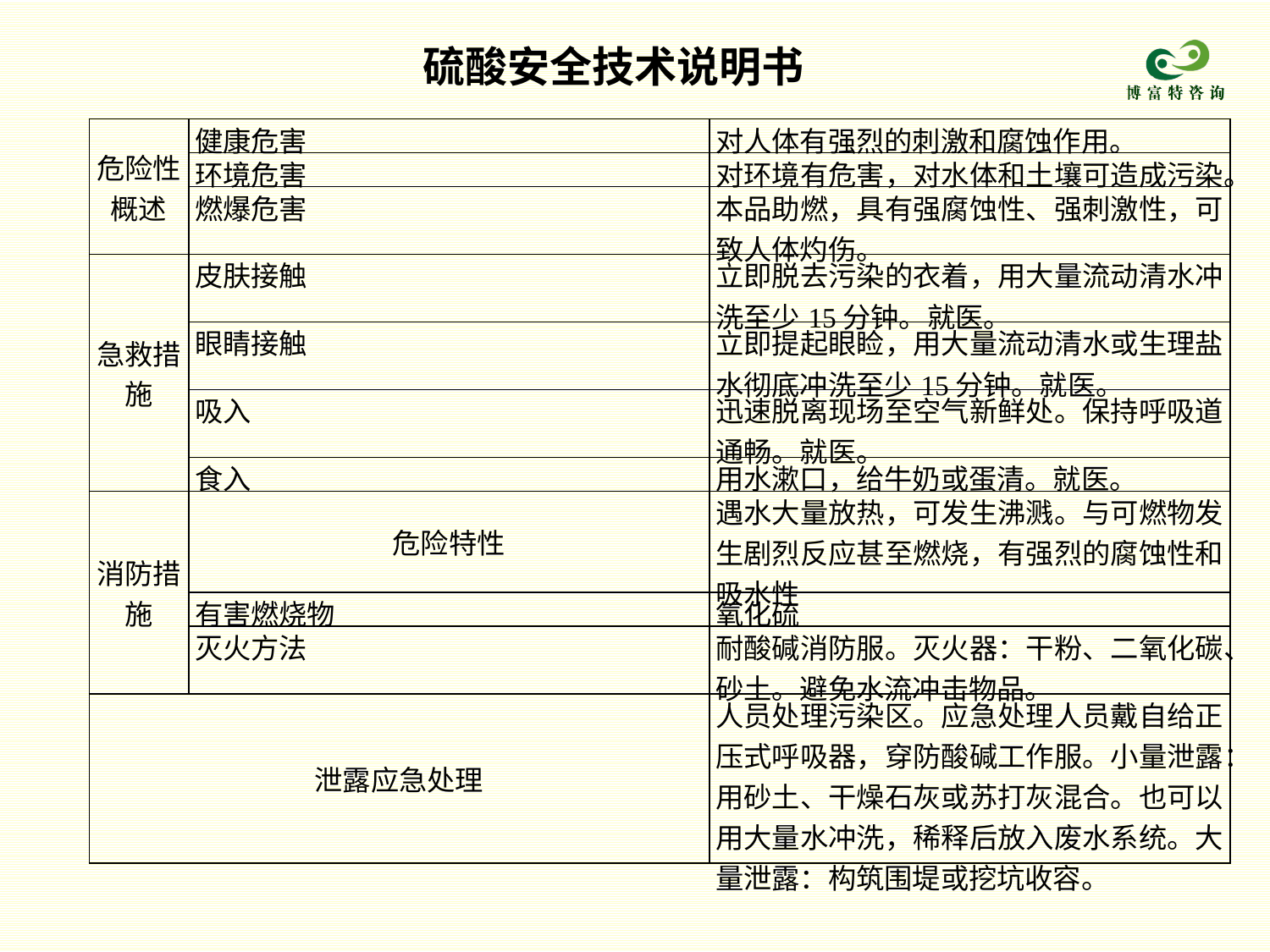

硫酸安全技术说明书
| 危险性概述 | 健康危害 | 对人体有强烈的刺激和腐蚀作用。 |
| --- | --- | --- |
|  | 环境危害 | 对环境有危害，对水体和土壤可造成污染。 |
|  | 燃爆危害 | 本品助燃，具有强腐蚀性、强刺激性，可致人体灼伤。 |
| 急救措施 | 皮肤接触 | 立即脱去污染的衣着，用大量流动清水冲洗至少15分钟。就医。 |
|  | 眼睛接触 | 立即提起眼睑，用大量流动清水或生理盐水彻底冲洗至少15分钟。就医。 |
|  | 吸入 | 迅速脱离现场至空气新鲜处。保持呼吸道通畅。就医。 |
|  | 食入 | 用水漱口，给牛奶或蛋清。就医。 |
| 消防措施 | 危险特性 | 遇水大量放热，可发生沸溅。与可燃物发生剧烈反应甚至燃烧，有强烈的腐蚀性和吸水性 |
|  | 有害燃烧物 | 氧化硫 |
|  | 灭火方法 | 耐酸碱消防服。灭火器：干粉、二氧化碳、砂土。避免水流冲击物品。 |
| 泄露应急处理 |  | 人员处理污染区。应急处理人员戴自给正压式呼吸器，穿防酸碱工作服。小量泄露：用砂土、干燥石灰或苏打灰混合。也可以用大量水冲洗，稀释后放入废水系统。大量泄露：构筑围堤或挖坑收容。 |